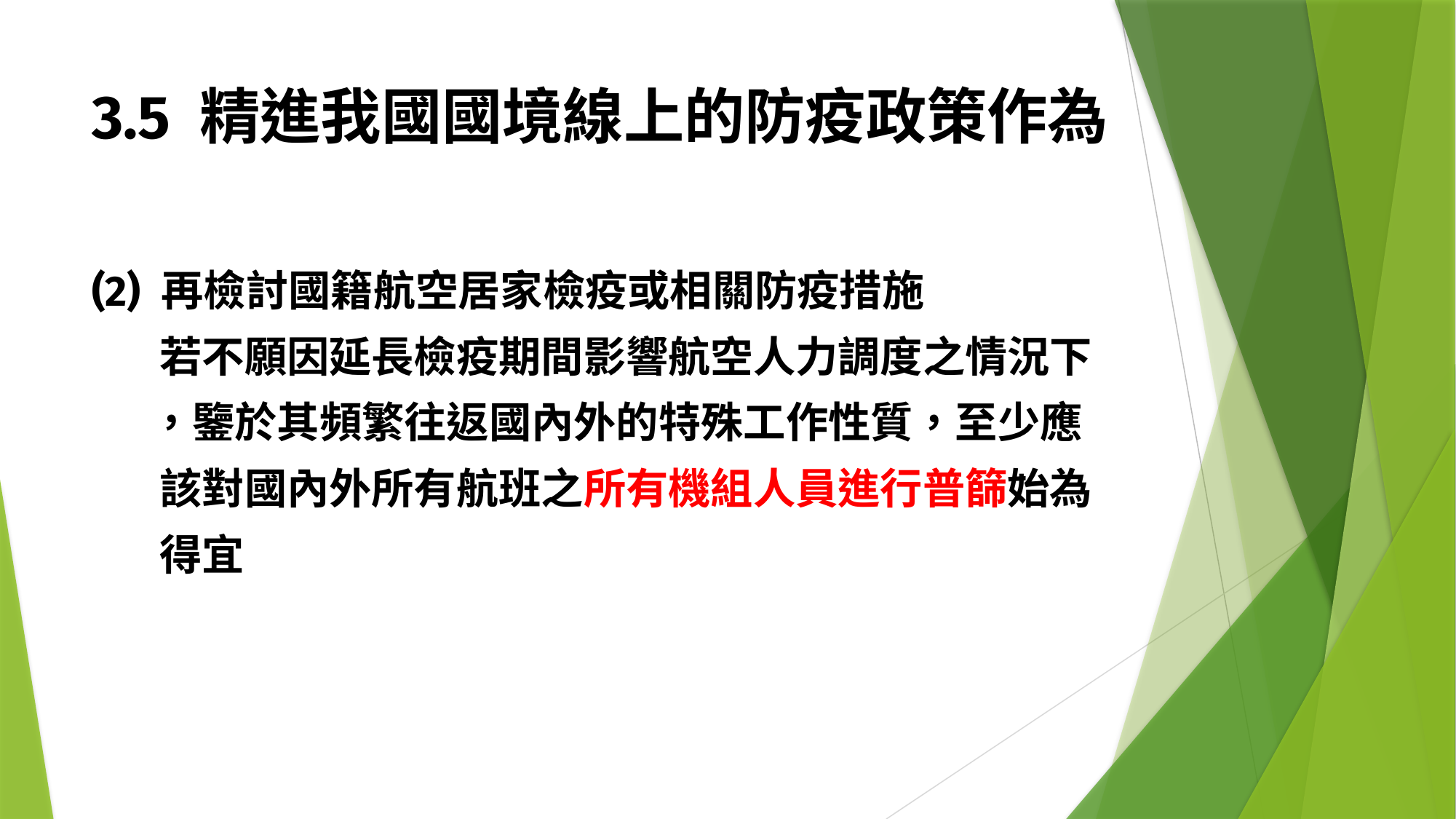

# 3.5 精進我國國境線上的防疫政策作為
(2) 再檢討國籍航空居家檢疫或相關防疫措施
      若不願因延長檢疫期間影響航空人力調度之情況下
     ，鑒於其頻繁往返國內外的特殊工作性質，至少應
      該對國內外所有航班之所有機組人員進行普篩始為
      得宜